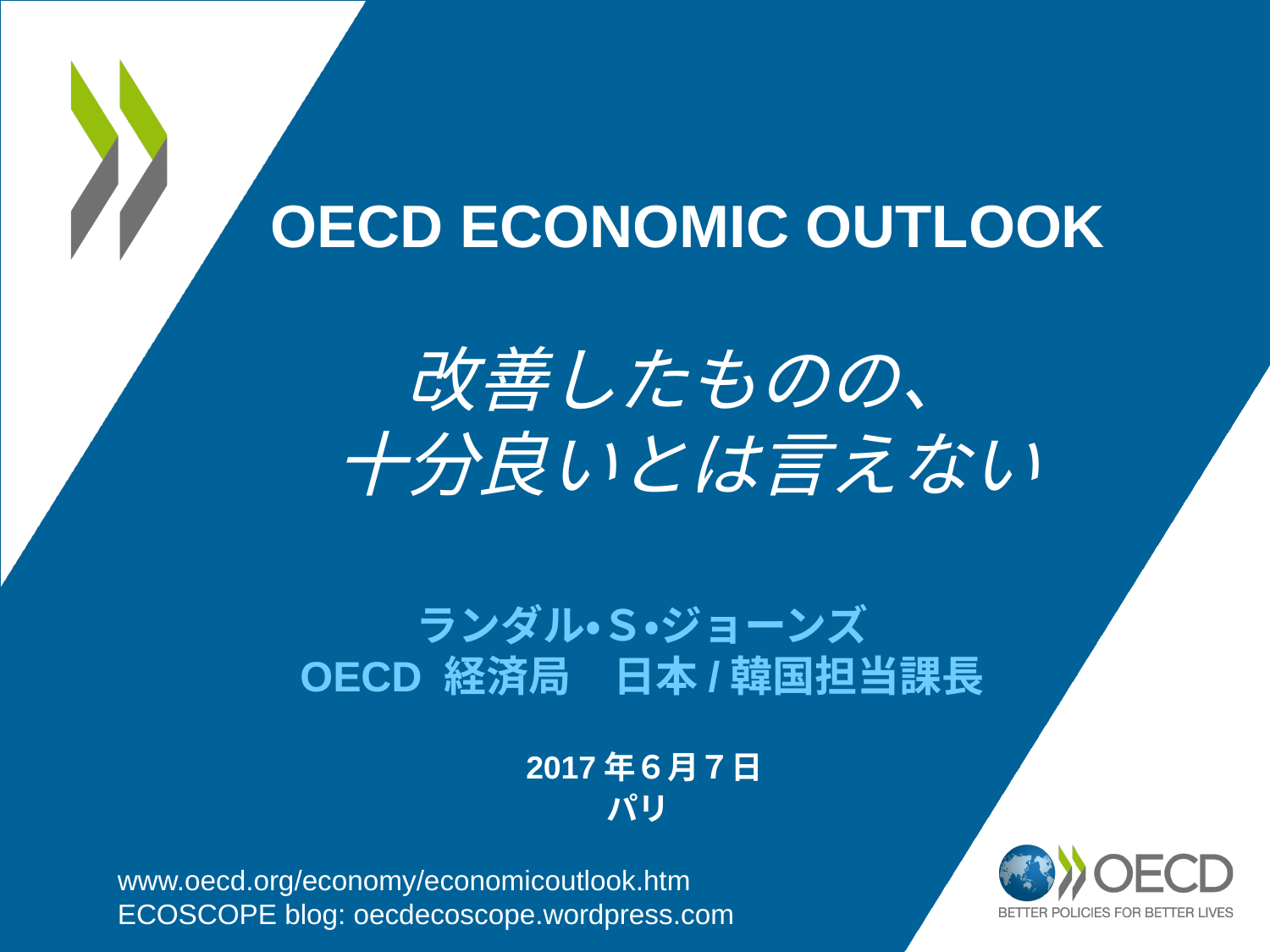

OECD ECONOMIC OUTLOOK

改善したものの、
十分良いとは言えない
 
ランダル・Ｓ・ジョーンズ
OECD 経済局　日本/韓国担当課長
 2017年６月７日
パリ
www.oecd.org/economy/economicoutlook.htm
ECOSCOPE blog: oecdecoscope.wordpress.com